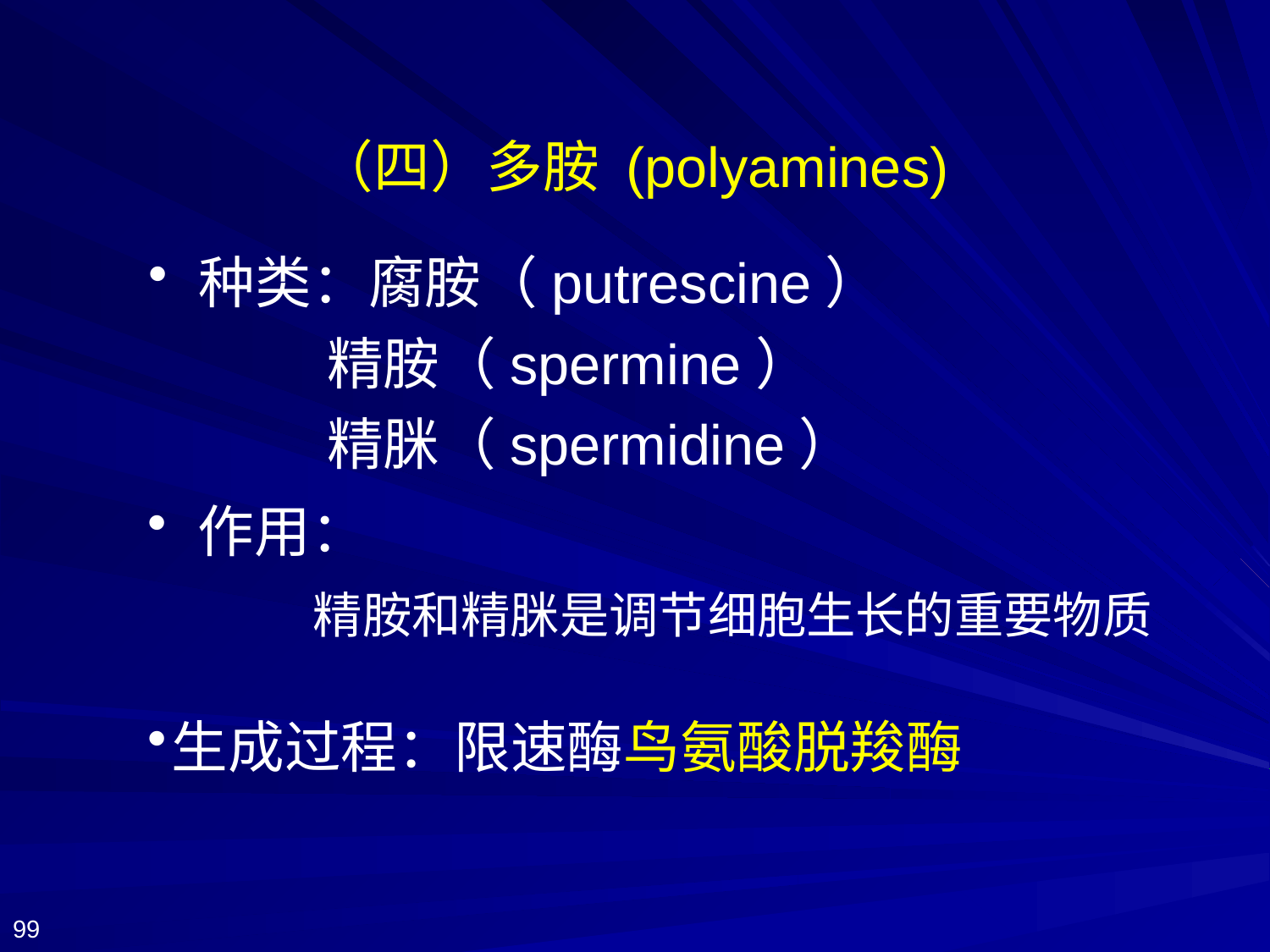

（四）多胺 (polyamines)
 种类：腐胺（putrescine）
             精胺（spermine）
             精脒（spermidine）
 作用：
            精胺和精脒是调节细胞生长的重要物质
生成过程：限速酶鸟氨酸脱羧酶
99